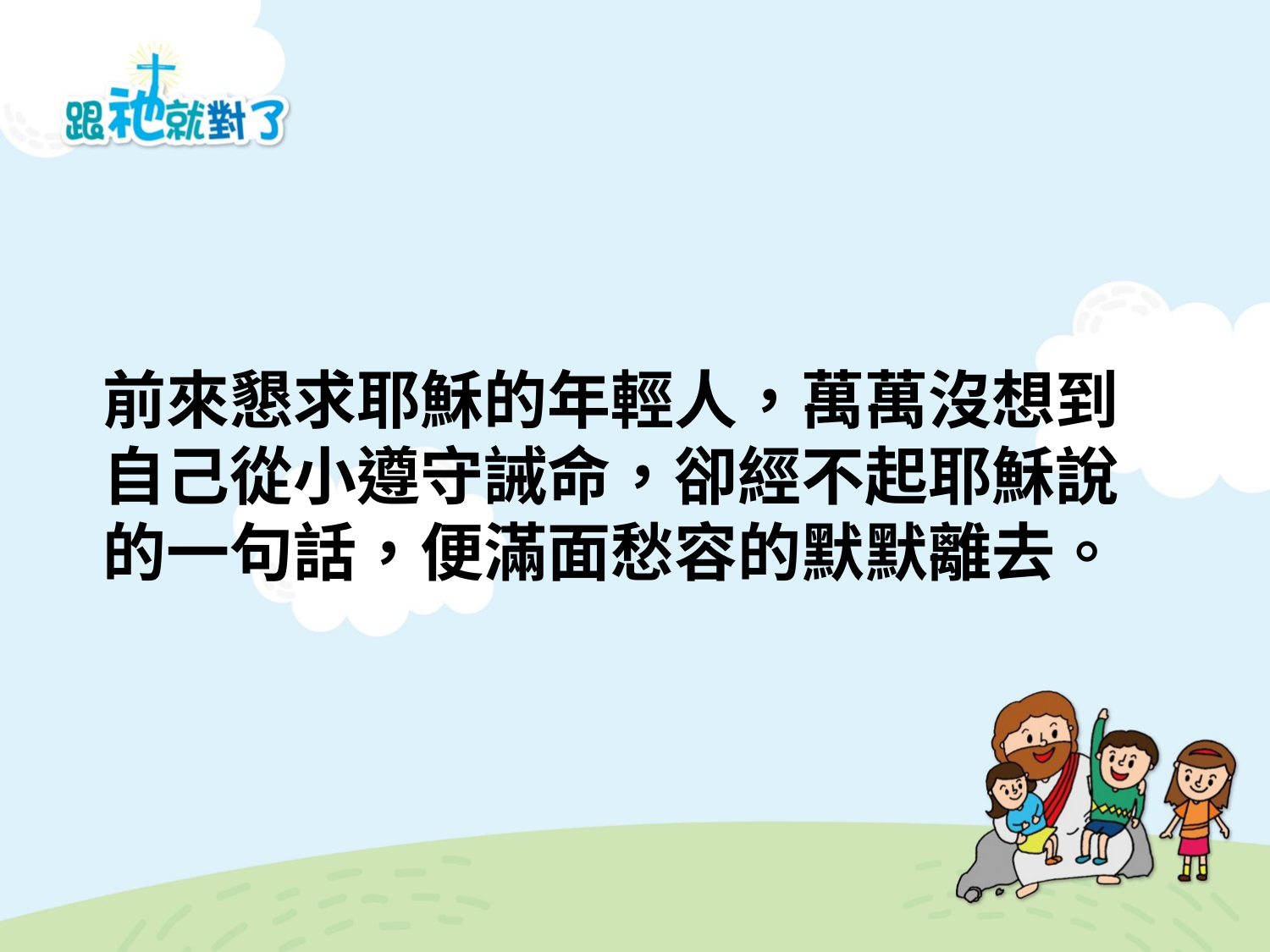

前來懇求耶穌的年輕人，萬萬沒想到自己從小遵守誡命，卻經不起耶穌說的一句話，便滿面愁容的默默離去。